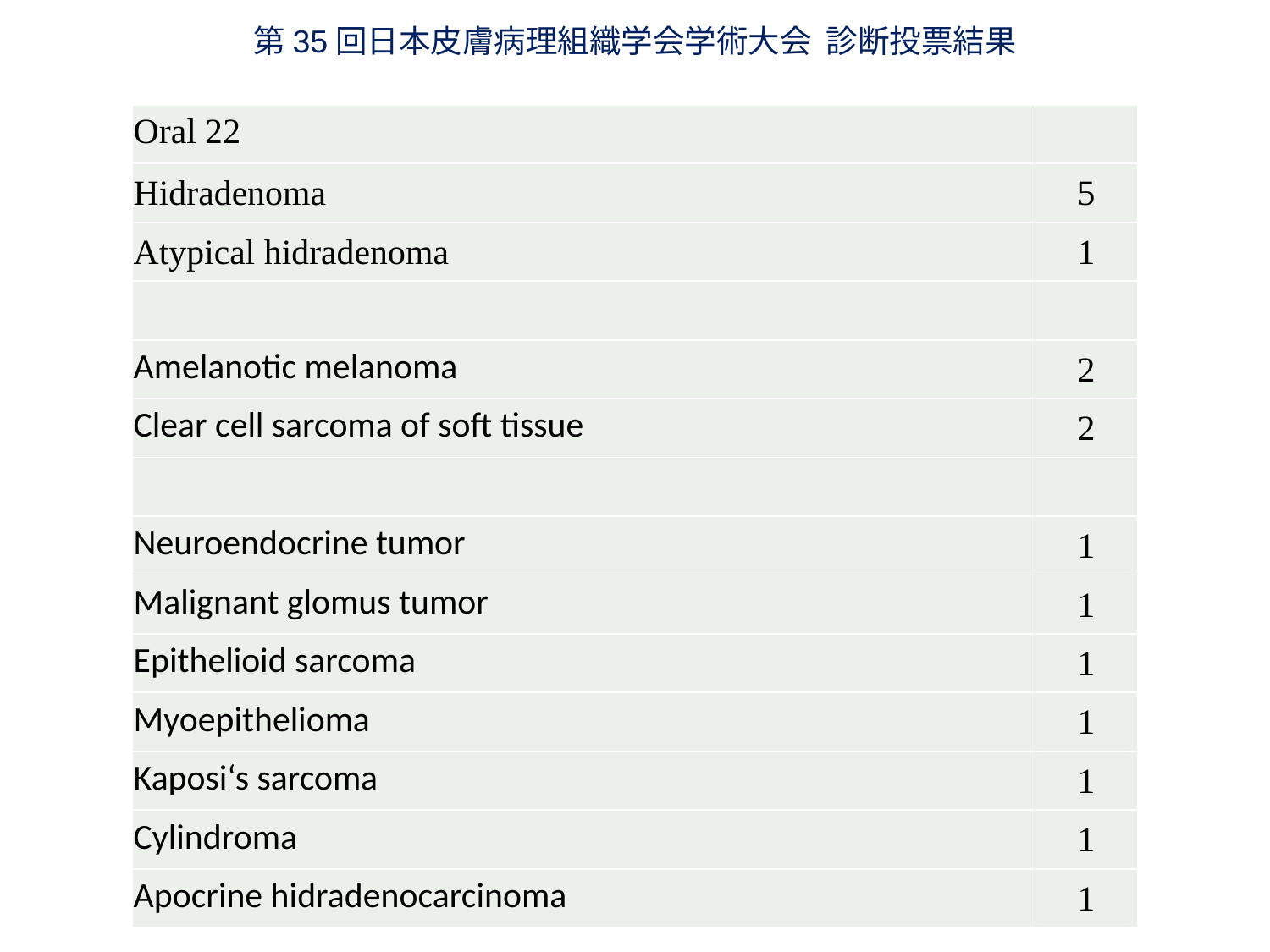

第35回日本皮膚病理組織学会学術大会  診断投票結果
| Oral 22 |  |
| --- | --- |
| Hidradenoma | 5 |
| Atypical hidradenoma | 1 |
|  |  |
| Amelanotic melanoma | 2 |
| Clear cell sarcoma of soft tissue | 2 |
|  |  |
| Neuroendocrine tumor | 1 |
| Malignant glomus tumor | 1 |
| Epithelioid sarcoma | 1 |
| Myoepithelioma | 1 |
| Kaposi‘s sarcoma | 1 |
| Cylindroma | 1 |
| Apocrine hidradenocarcinoma | 1 |